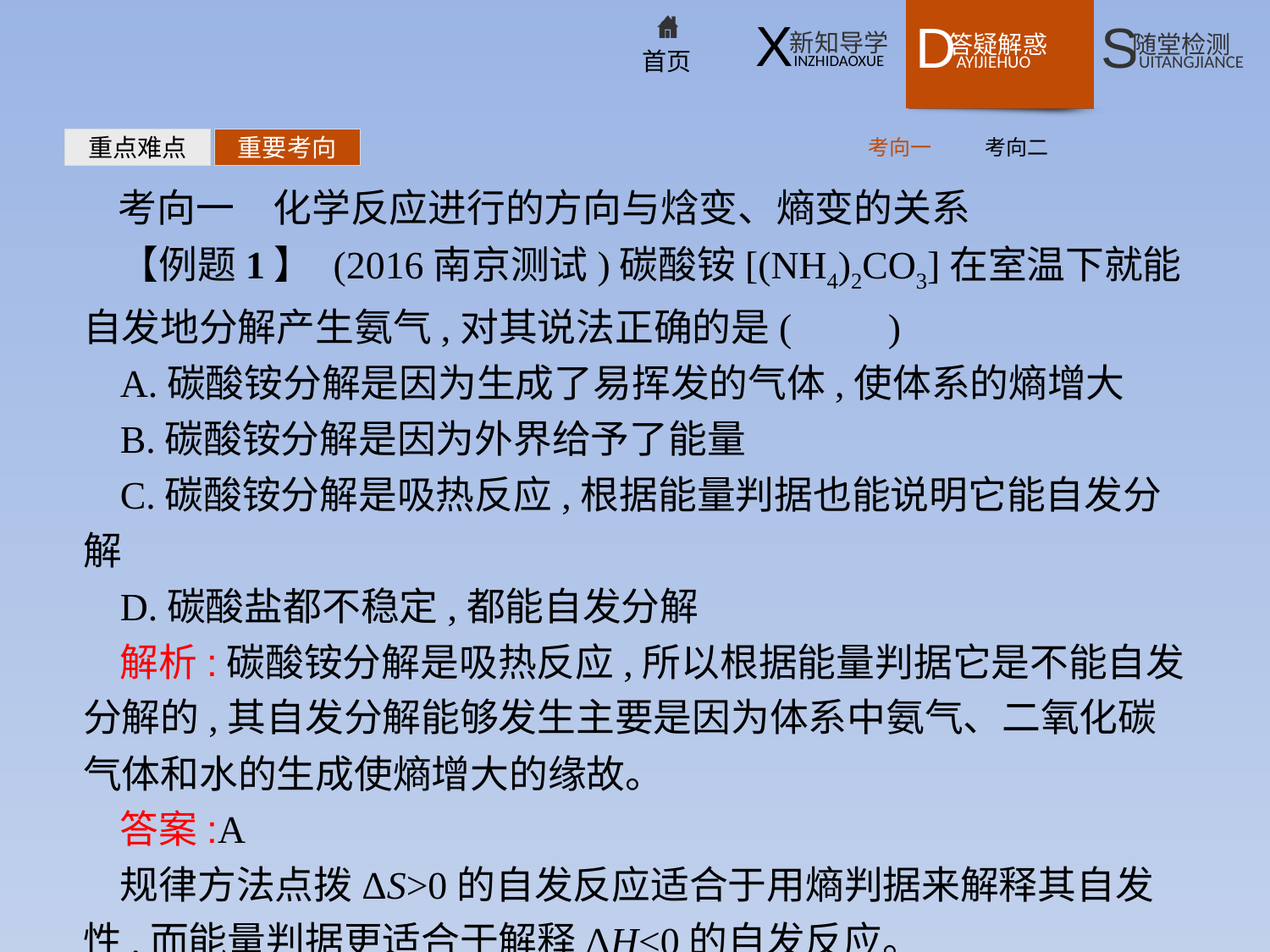

考向一
考向二
重点难点
重要考向
考向一　化学反应进行的方向与焓变、熵变的关系
【例题1】 (2016南京测试)碳酸铵[(NH4)2CO3]在室温下就能自发地分解产生氨气,对其说法正确的是(　　)
A.碳酸铵分解是因为生成了易挥发的气体,使体系的熵增大
B.碳酸铵分解是因为外界给予了能量
C.碳酸铵分解是吸热反应,根据能量判据也能说明它能自发分解
D.碳酸盐都不稳定,都能自发分解
解析:碳酸铵分解是吸热反应,所以根据能量判据它是不能自发分解的,其自发分解能够发生主要是因为体系中氨气、二氧化碳气体和水的生成使熵增大的缘故。
答案:A
规律方法点拨ΔS>0的自发反应适合于用熵判据来解释其自发性,而能量判据更适合于解释ΔH<0的自发反应。